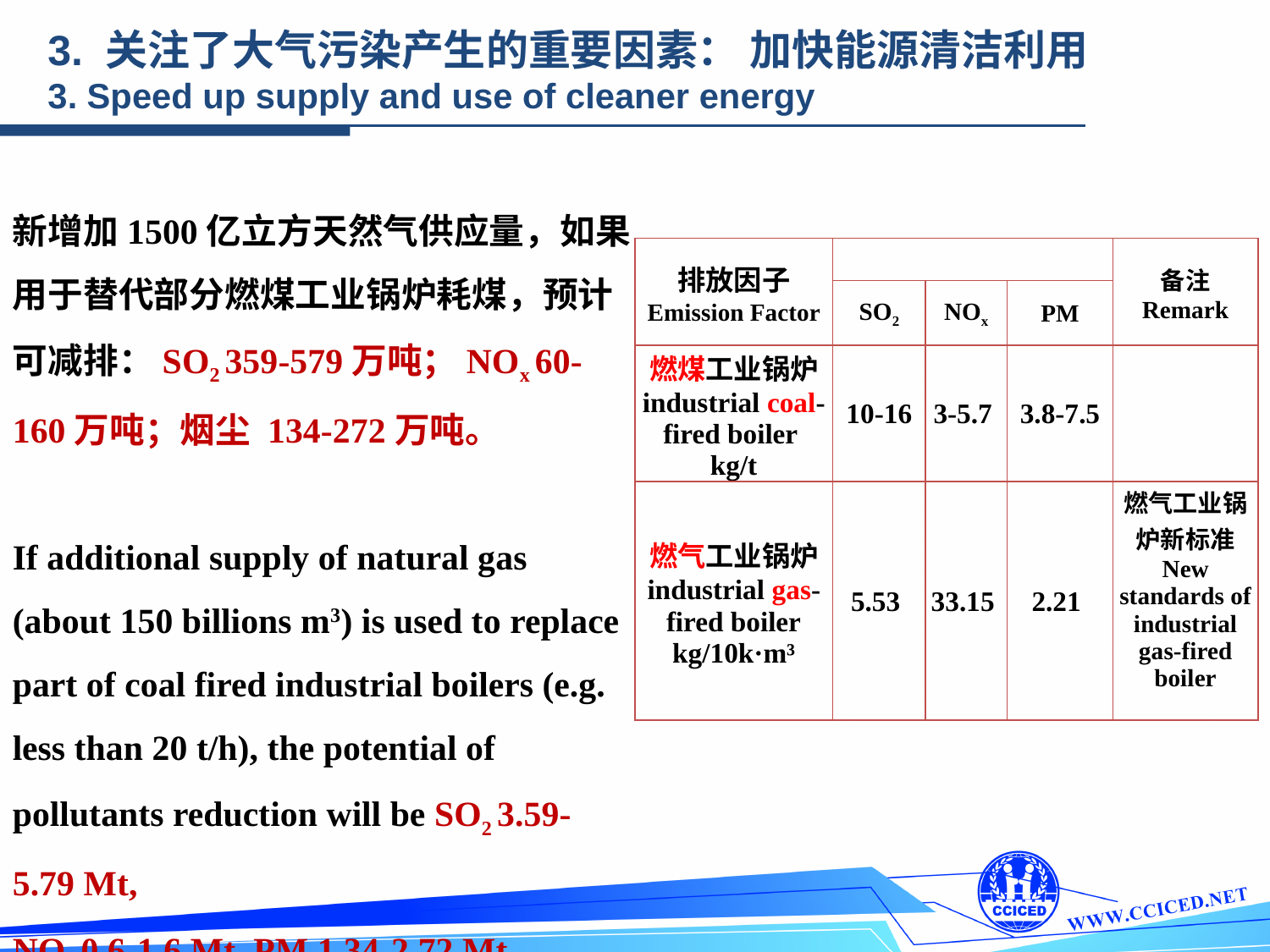

3. 关注了大气污染产生的重要因素： 加快能源清洁利用
3. Speed up supply and use of cleaner energy
新增加1500亿立方天然气供应量，如果用于替代部分燃煤工业锅炉耗煤，预计可减排：SO2 359-579万吨；NOx 60-160万吨；烟尘 134-272万吨。

If additional supply of natural gas (about 150 billions m3) is used to replace part of coal fired industrial boilers (e.g. less than 20 t/h), the potential of pollutants reduction will be SO2 3.59-5.79 Mt,
NOx 0.6-1.6 Mt, PM 1.34-2.72 Mt。
| 排放因子 Emission Factor |  |  |  | 备注 Remark |
| --- | --- | --- | --- | --- |
|  | SO2 | NOx | PM |  |
| 燃煤工业锅炉 industrial coal-fired boiler kg/t | 10-16 | 3-5.7 | 3.8-7.5 |  |
| 燃气工业锅炉 industrial gas-fired boiler kg/10k·m³ | 5.53 | 33.15 | 2.21 | 燃气工业锅炉新标准 New standards of industrial gas-fired boiler |